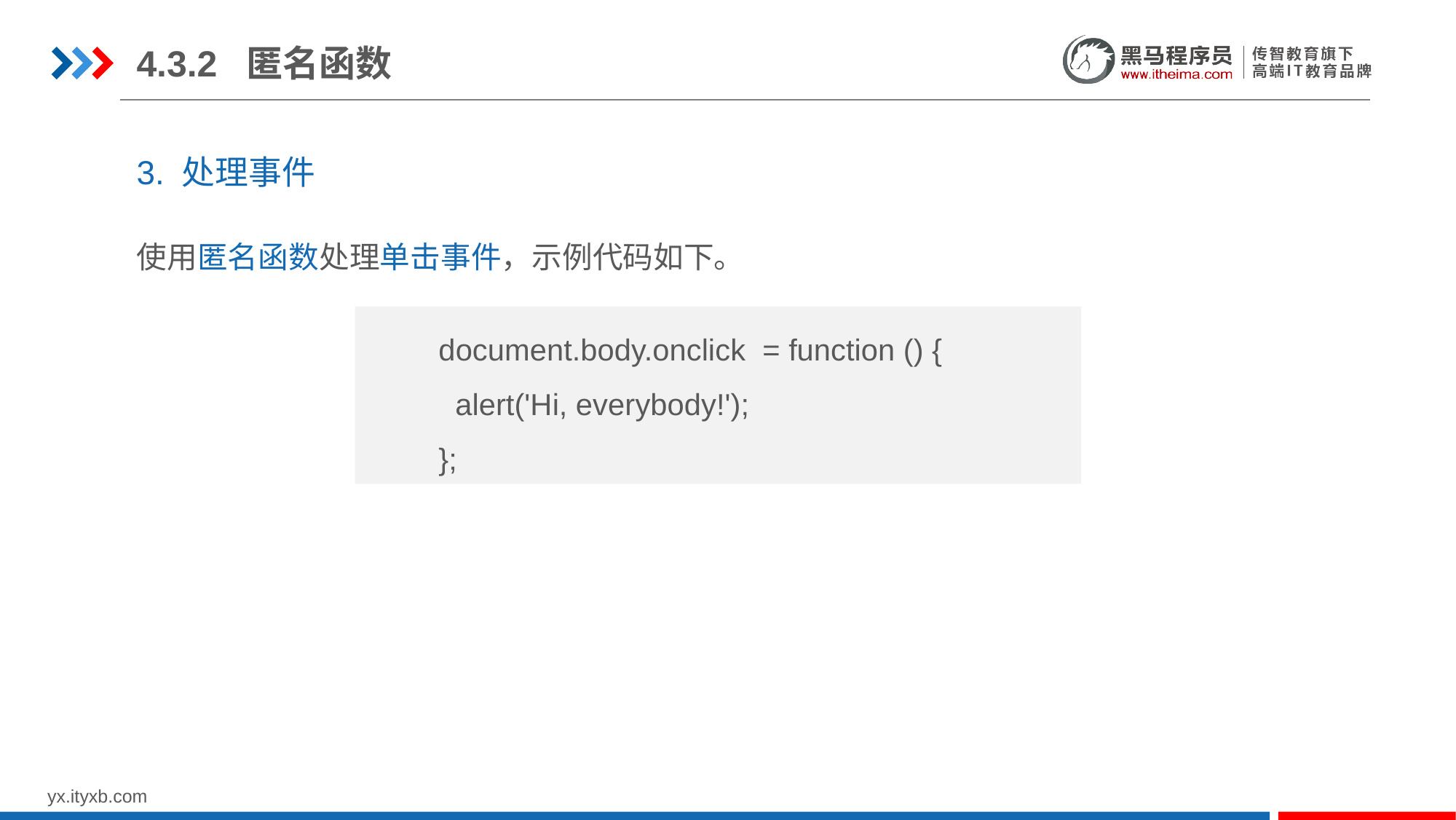

4.3.2  匿名函数
3. 处理事件

使用匿名函数处理单击事件，示例代码如下。
document.body.onclick  = function () {
  alert('Hi, everybody!');
};